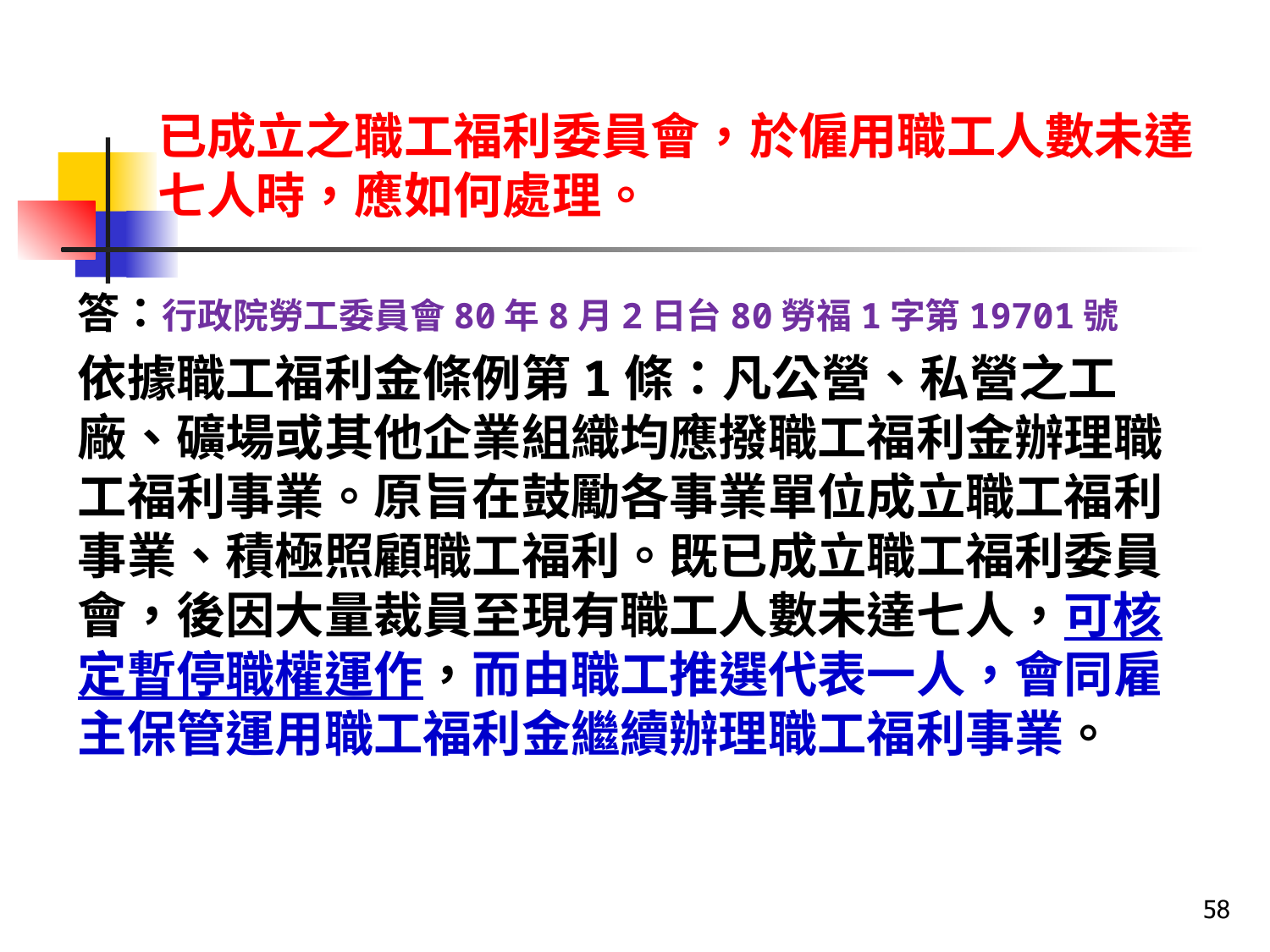

# 已成立之職工福利委員會，於僱用職工人數未達七人時，應如何處理。
答：行政院勞工委員會80年8月2日台80勞福1字第19701號
依據職工福利金條例第1條：凡公營、私營之工廠、礦場或其他企業組織均應撥職工福利金辦理職工福利事業。原旨在鼓勵各事業單位成立職工福利事業、積極照顧職工福利。既已成立職工福利委員會，後因大量裁員至現有職工人數未達七人，可核定暫停職權運作，而由職工推選代表一人，會同雇主保管運用職工福利金繼續辦理職工福利事業。

58